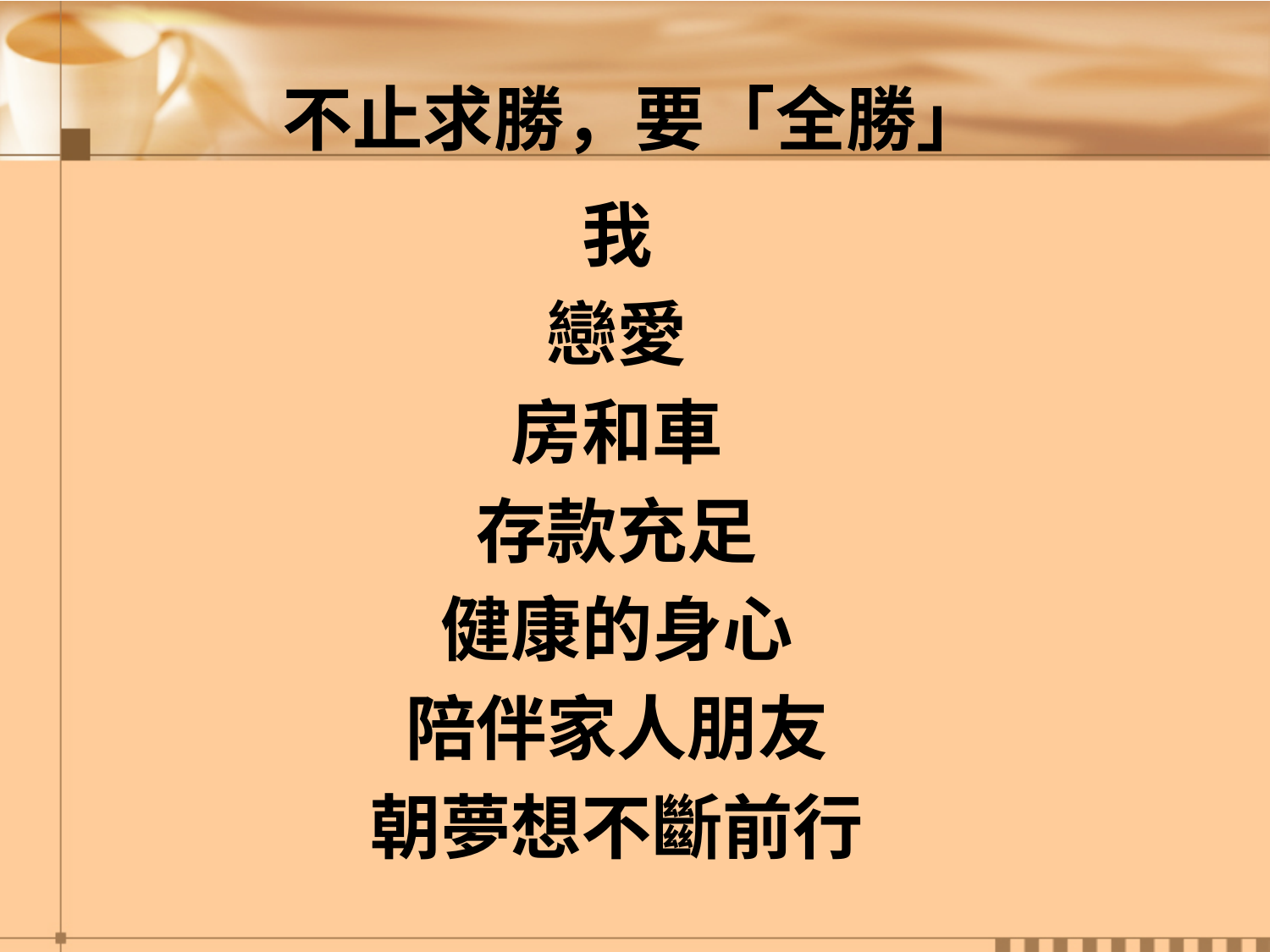

不止求勝，要「全勝」
我
戀愛
房和車
存款充足
健康的身心
陪伴家人朋友
朝夢想不斷前行